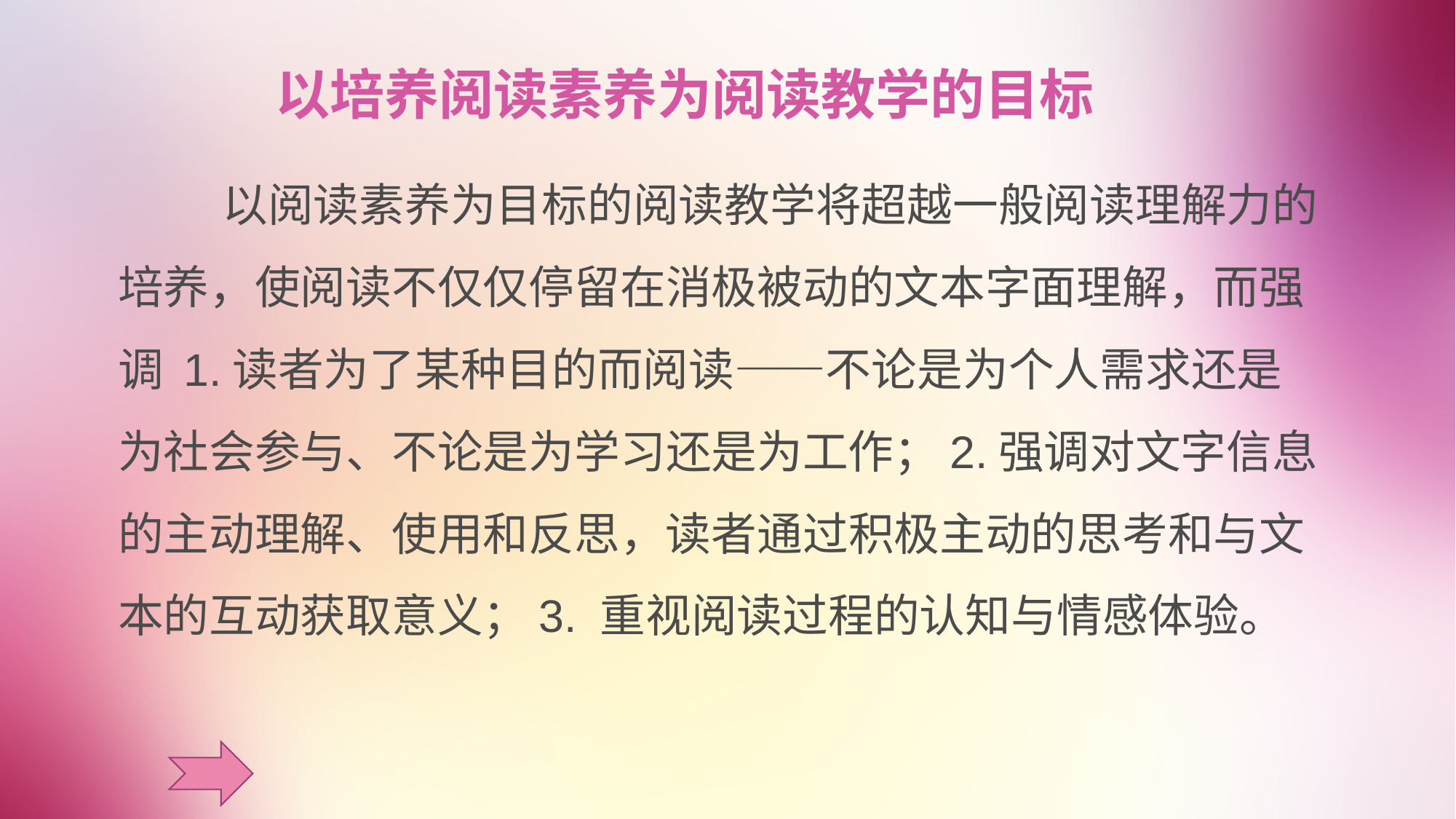

# 以培养阅读素养为阅读教学的目标
                以阅读素养为目标的阅读教学将超越一般阅读理解力的培养，使阅读不仅仅停留在消极被动的文本字面理解，而强调 1.读者为了某种目的而阅读——不论是为个人需求还是为社会参与、不论是为学习还是为工作；2.强调对文字信息的主动理解、使用和反思，读者通过积极主动的思考和与文本的互动获取意义；3. 重视阅读过程的认知与情感体验。